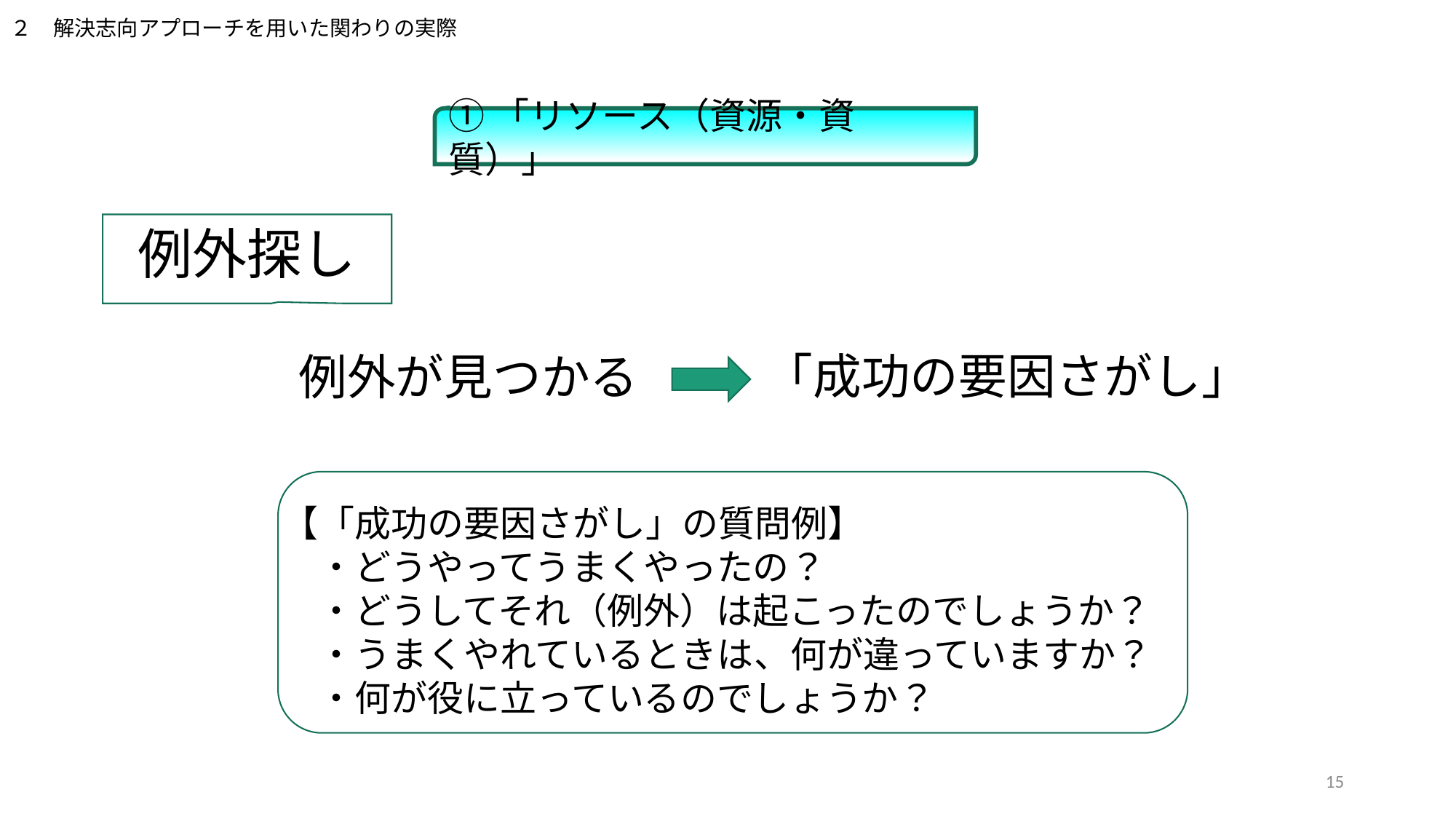

２　解決志向アプローチを用いた関わりの実際
①「リソース（資源・資質）」
例外探し
「成功の要因さがし」
例外が見つかる

【「成功の要因さがし」の質問例】
　・どうやってうまくやったの？
　・どうしてそれ（例外）は起こったのでしょうか？
　・うまくやれているときは、何が違っていますか？
　・何が役に立っているのでしょうか？
15